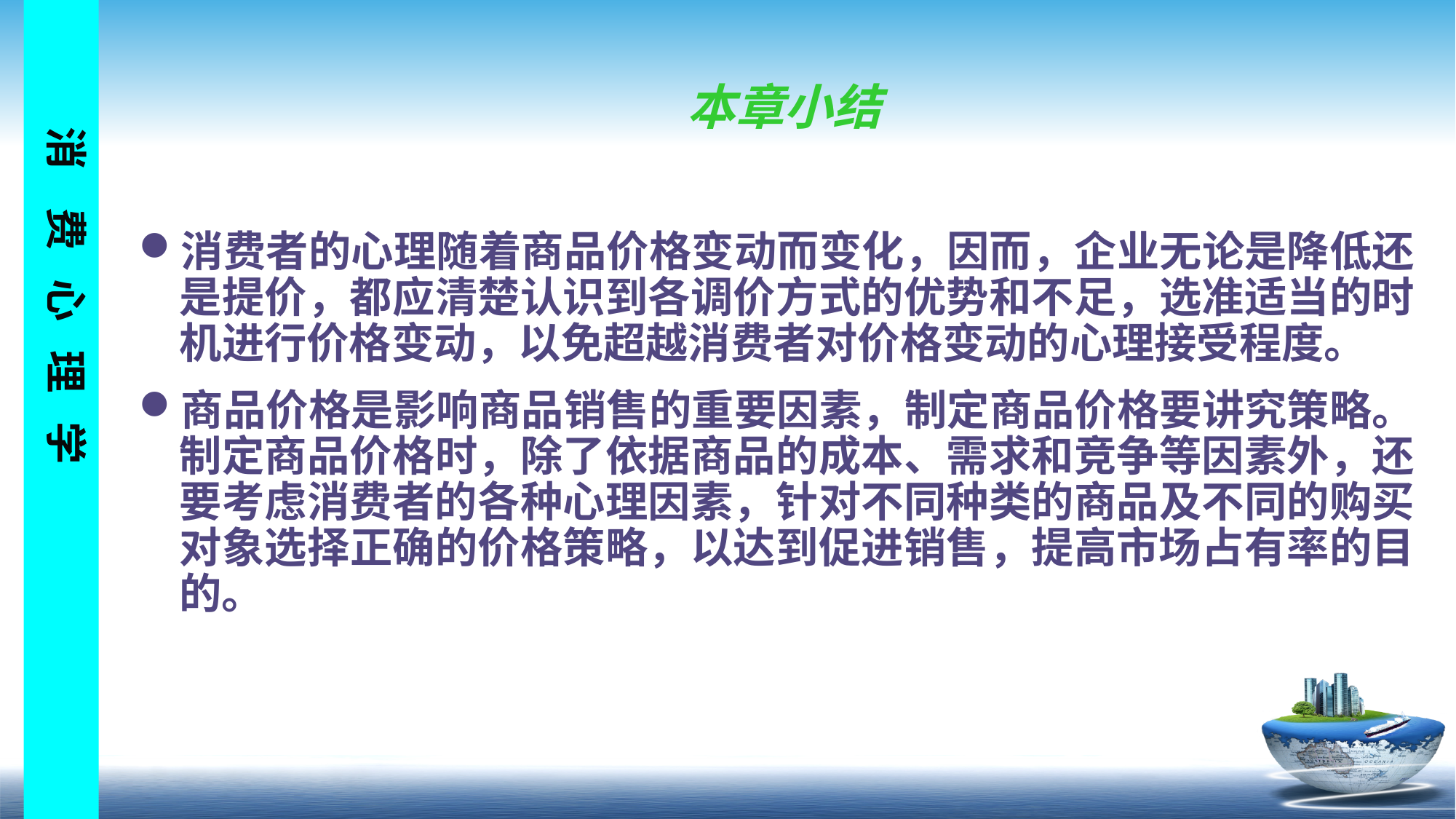

# 本章小结

消费者的心理随着商品价格变动而变化，因而，企业无论是降低还是提价，都应清楚认识到各调价方式的优势和不足，选准适当的时机进行价格变动，以免超越消费者对价格变动的心理接受程度。
商品价格是影响商品销售的重要因素，制定商品价格要讲究策略。制定商品价格时，除了依据商品的成本、需求和竞争等因素外，还要考虑消费者的各种心理因素，针对不同种类的商品及不同的购买对象选择正确的价格策略，以达到促进销售，提高市场占有率的目的。